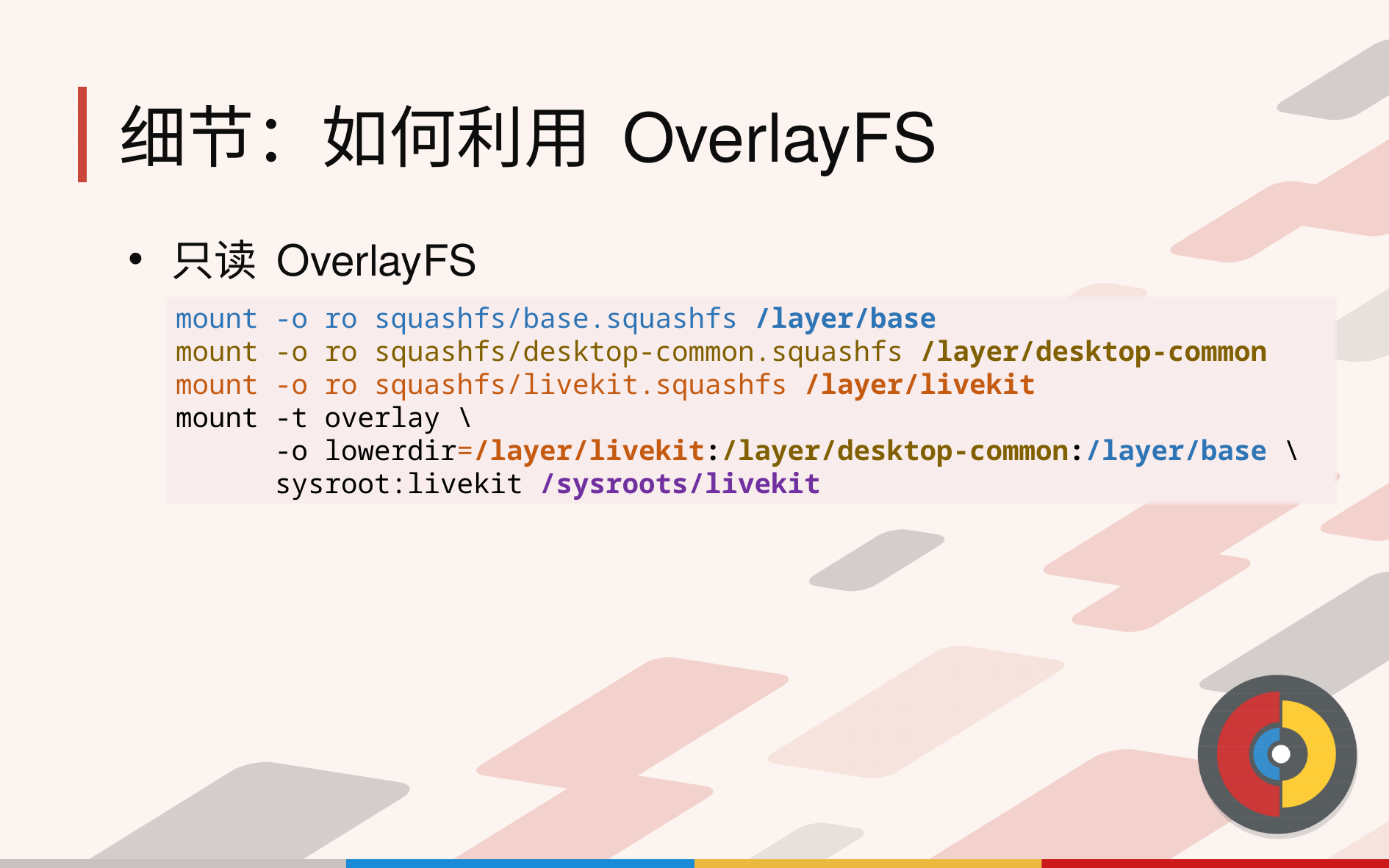

# 细节：如何利用 OverlayFS
只读 OverlayFS

mount -o ro squashfs/base.squashfs /layer/base
mount -o ro squashfs/desktop-common.squashfs /layer/desktop-common
mount -o ro squashfs/livekit.squashfs /layer/livekit
mount -t overlay \
      -o lowerdir=/layer/livekit:/layer/desktop-common:/layer/base \
      sysroot:livekit /sysroots/livekit